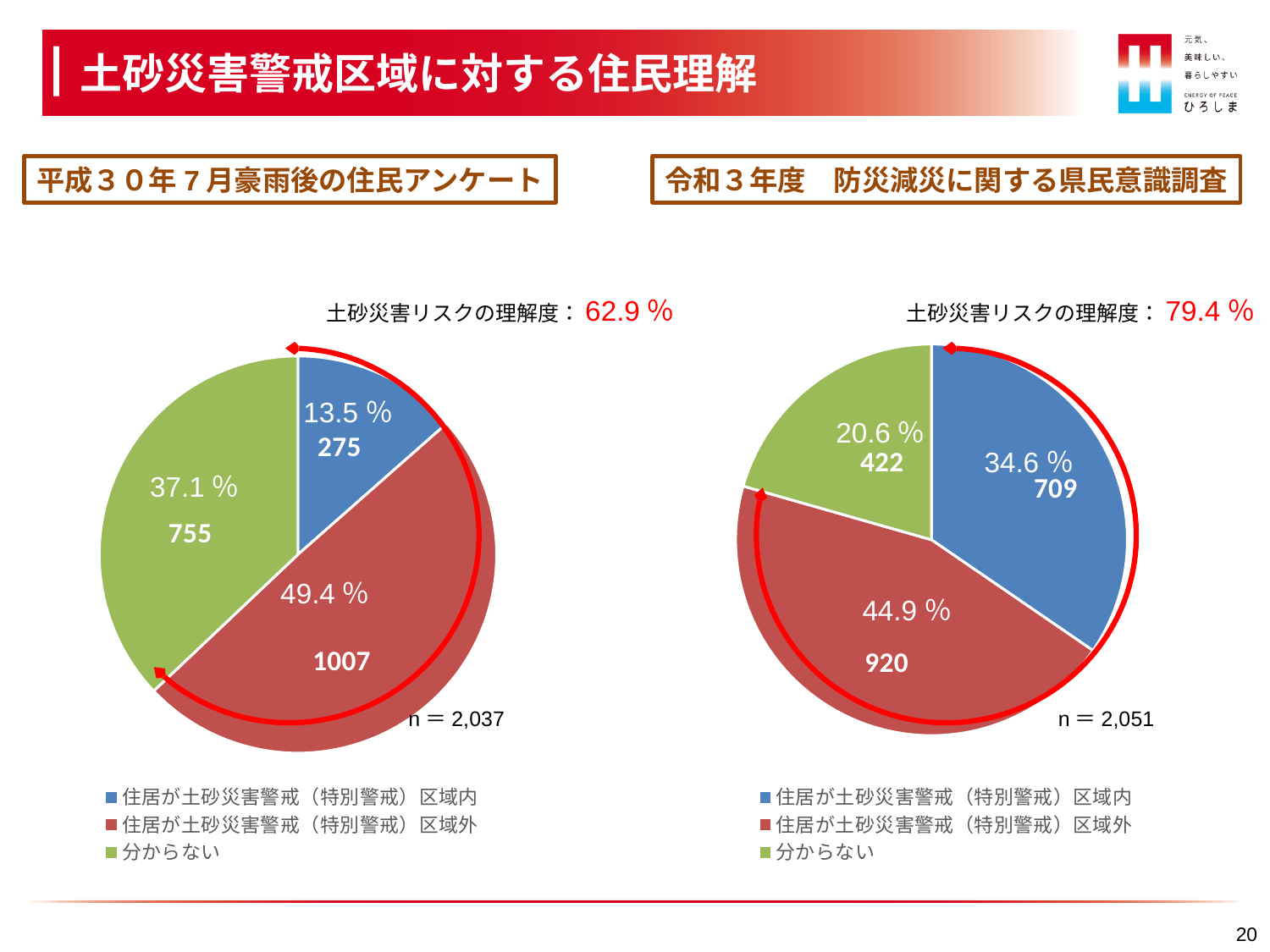

土砂災害警戒区域に対する住民理解
平成３０年7月豪雨後の住民アンケート
令和３年度　防災減災に関する県民意識調査
土砂災害リスクの理解度：62.9％
土砂災害リスクの理解度：79.4％

### Chart

| Category |  |
|---|---|
| 住居が土砂災害警戒（特別警戒）区域内 | 275.0 |
| 住居が土砂災害警戒（特別警戒）区域外 | 1007.0 |
| 分からない | 755.0 |

### Chart

| Category |  |
|---|---|
| 住居が土砂災害警戒（特別警戒）区域内 | 709.0 |
| 住居が土砂災害警戒（特別警戒）区域外 | 920.0 |
| 分からない | 422.0 |

13.5％
20.6％
34.6％
37.1％
49.4％
44.9％
n＝2,037
n＝2,051
20